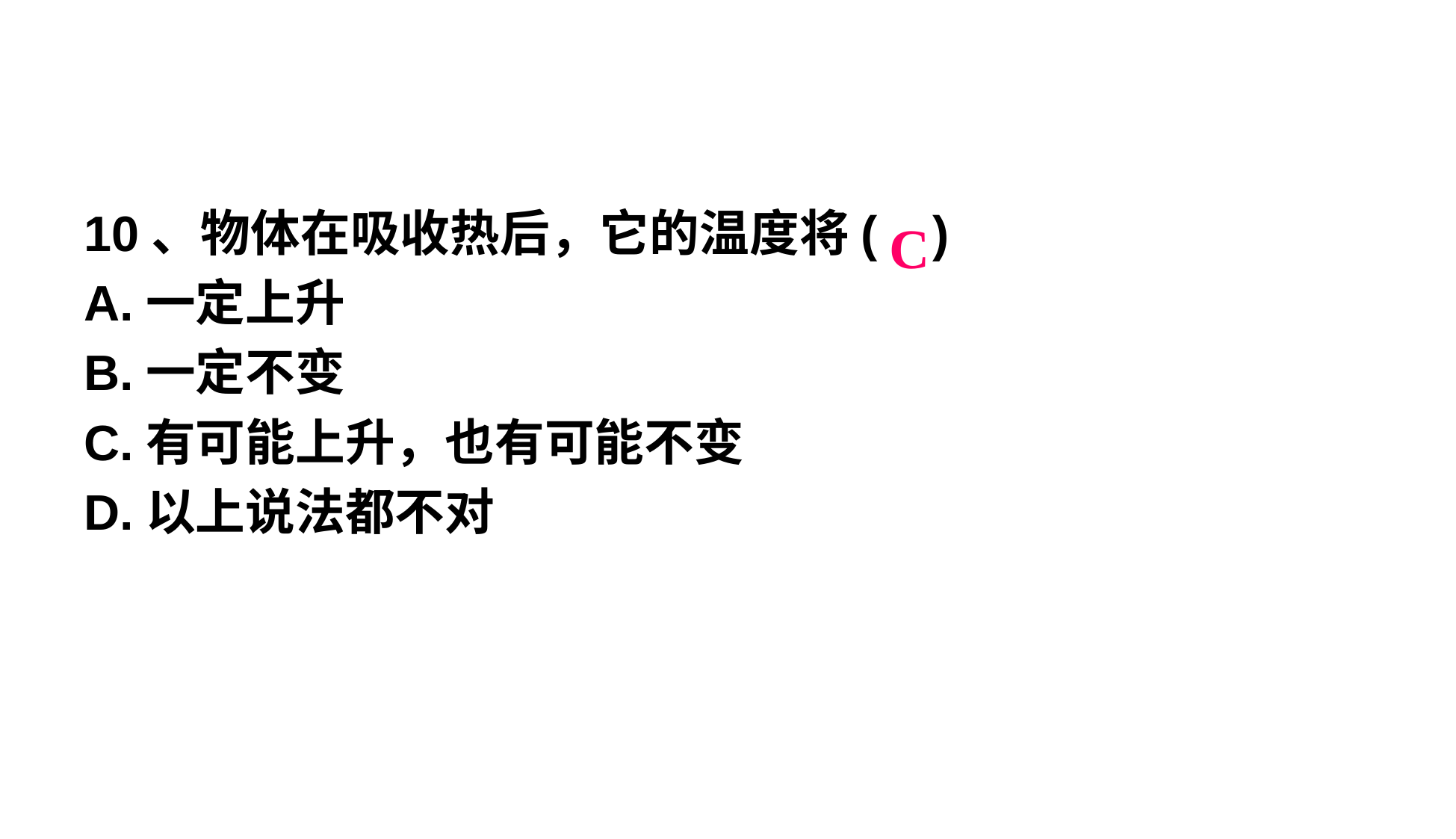

10、物体在吸收热后，它的温度将(    )
A.一定上升
B.一定不变
C.有可能上升，也有可能不变
D.以上说法都不对
C